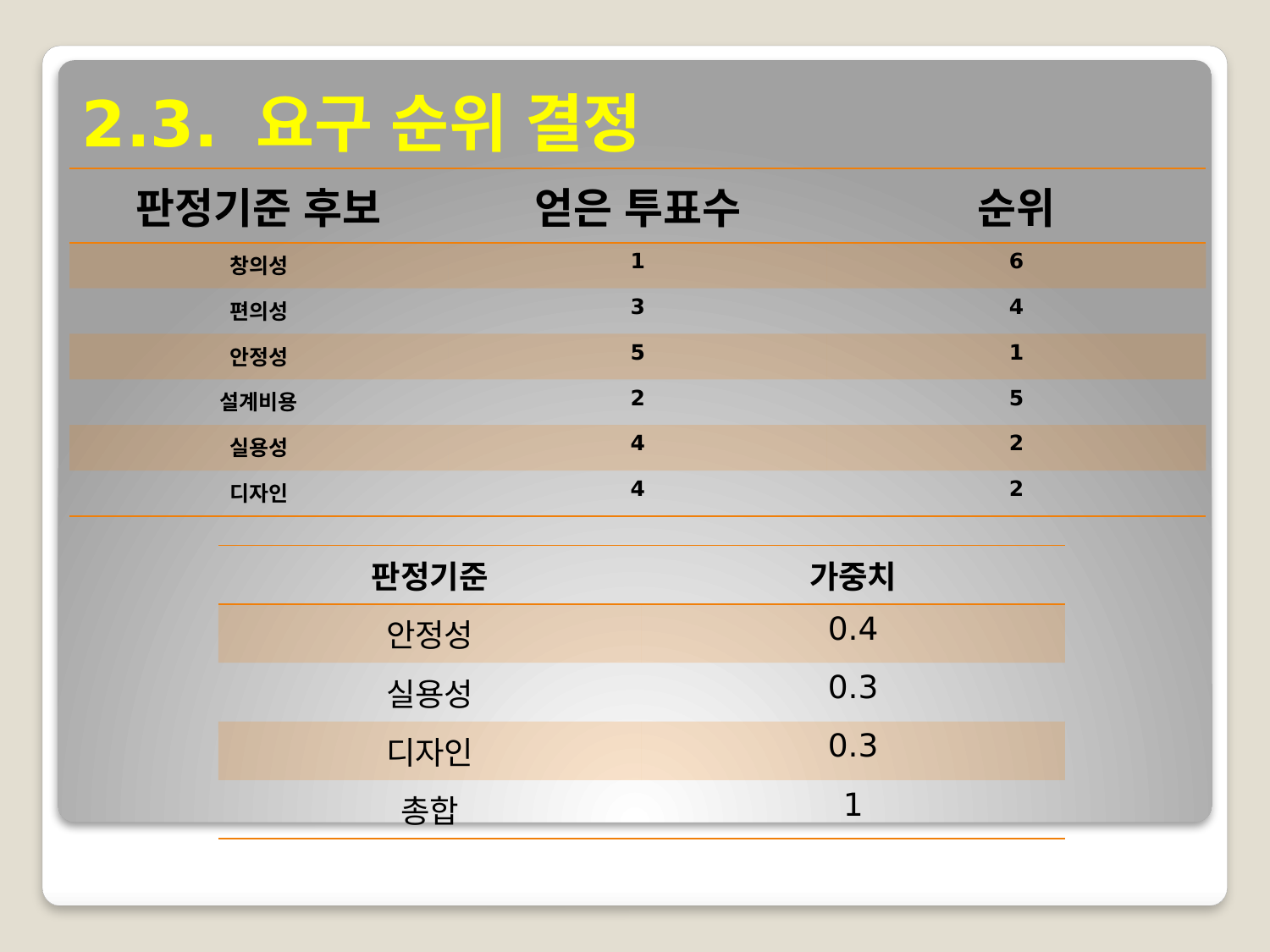

# 2.3. 요구 순위 결정
| 판정기준 후보 | 얻은 투표수 | 순위 |
| --- | --- | --- |
| 창의성 | 1 | 6 |
| 편의성 | 3 | 4 |
| 안정성 | 5 | 1 |
| 설계비용 | 2 | 5 |
| 실용성 | 4 | 2 |
| 디자인 | 4 | 2 |
| 판정기준 | 가중치 |
| --- | --- |
| 안정성 | 0.4 |
| 실용성 | 0.3 |
| 디자인 | 0.3 |
| 총합 | 1 |